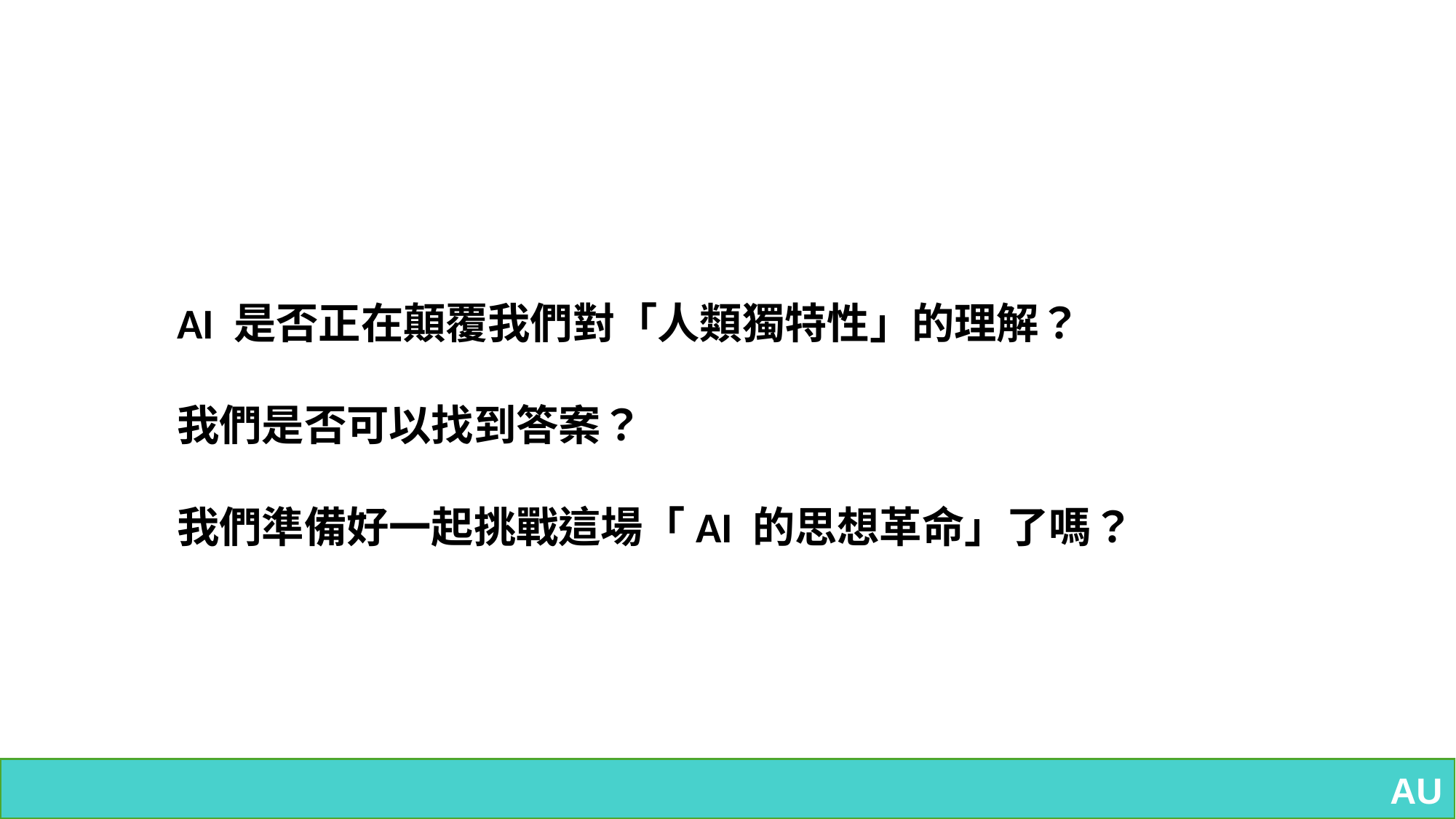

AI 是否正在顛覆我們對「人類獨特性」的理解？
我們是否可以找到答案？
我們準備好一起挑戰這場「AI 的思想革命」了嗎？